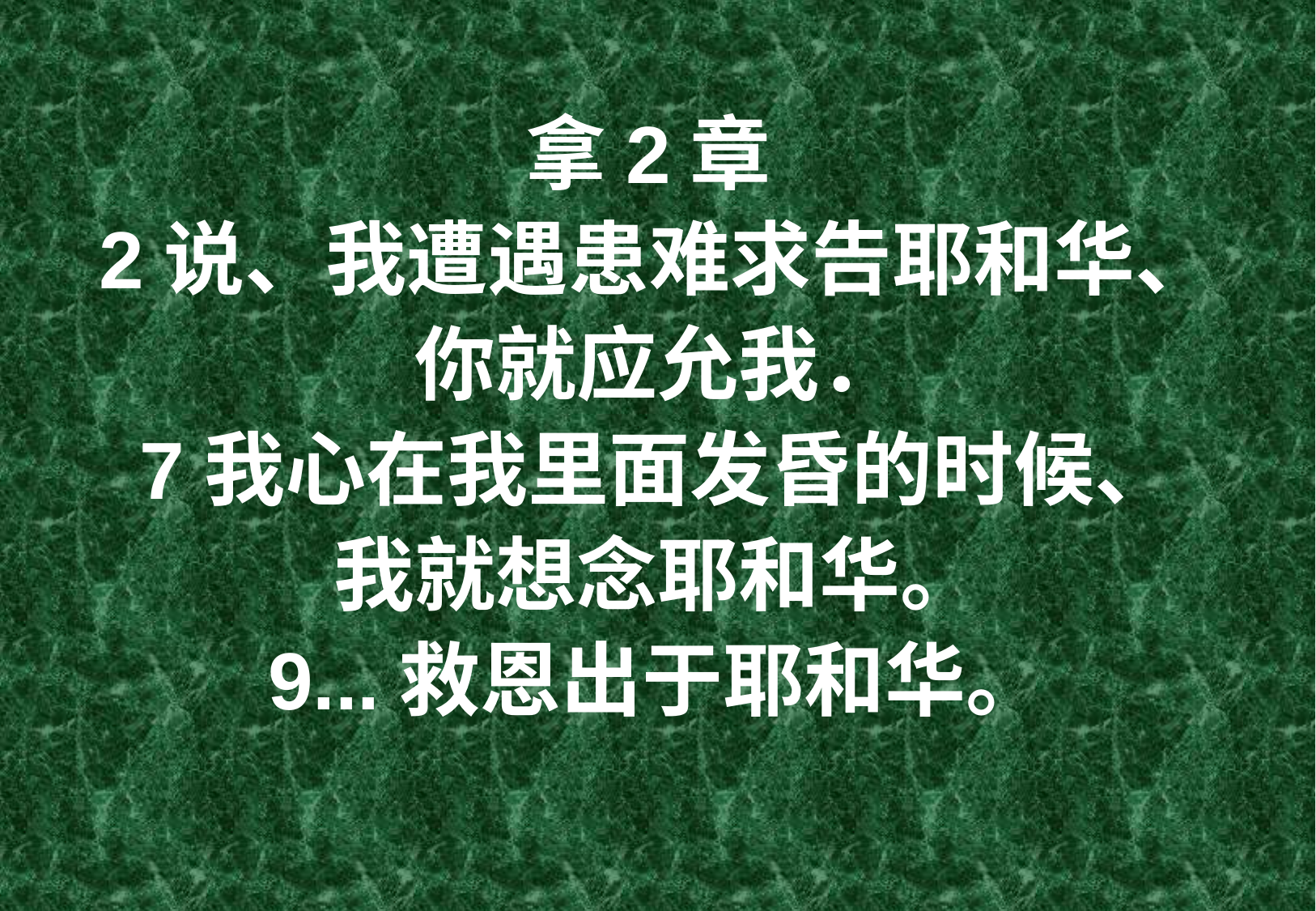

拿2章
2说、我遭遇患难求告耶和华、
你就应允我．
7我心在我里面发昏的时候、
我就想念耶和华。
9...救恩出于耶和华。